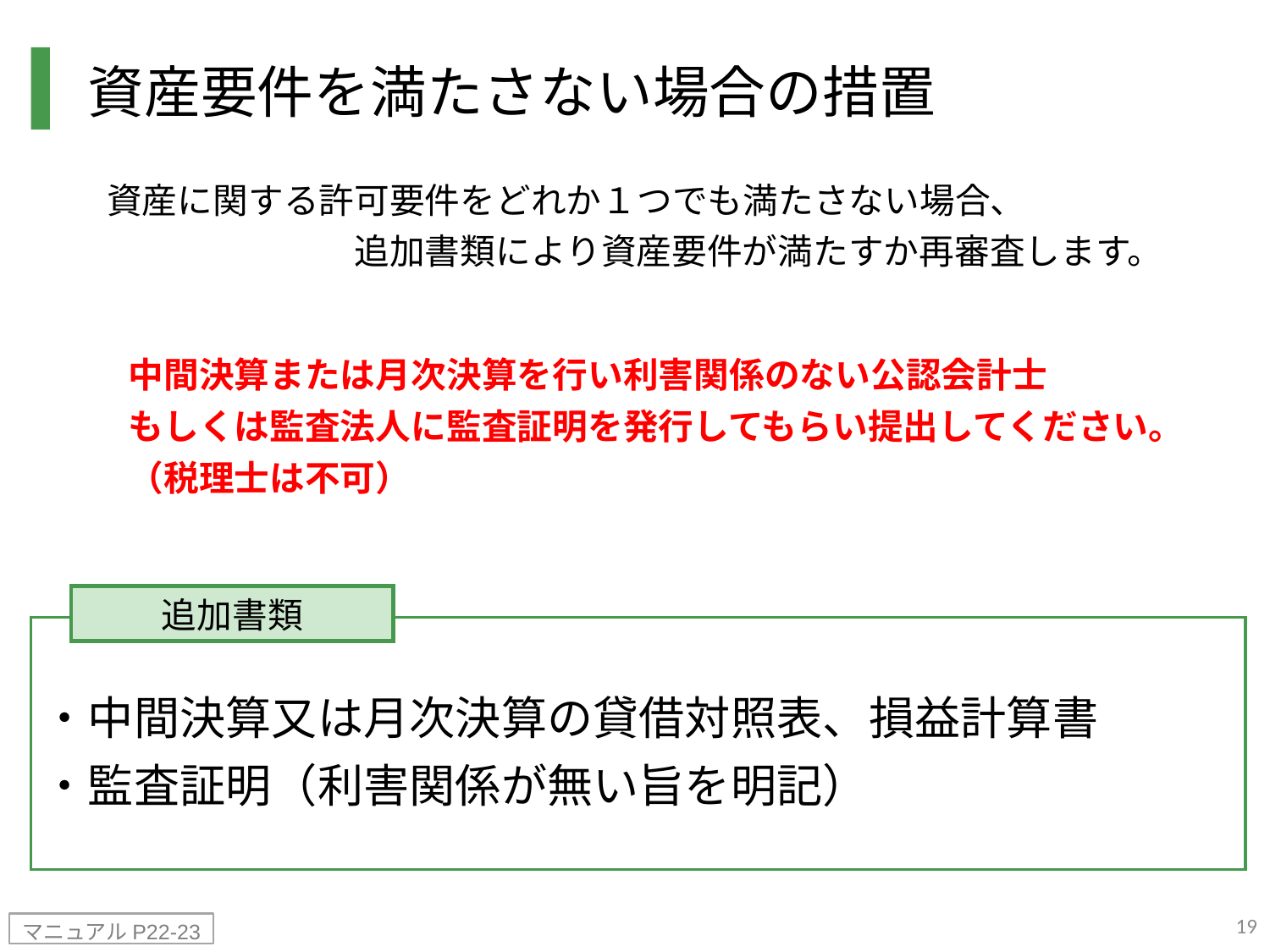

資産要件を満たさない場合の措置
資産に関する許可要件をどれか１つでも満たさない場合、
　　　　　　　追加書類により資産要件が満たすか再審査します。
中間決算または月次決算を行い利害関係のない公認会計士
もしくは監査法人に監査証明を発行してもらい提出してください。
（税理士は不可）
追加書類

・中間決算又は月次決算の貸借対照表、損益計算書
・監査証明（利害関係が無い旨を明記）
19
マニュアルP22-23